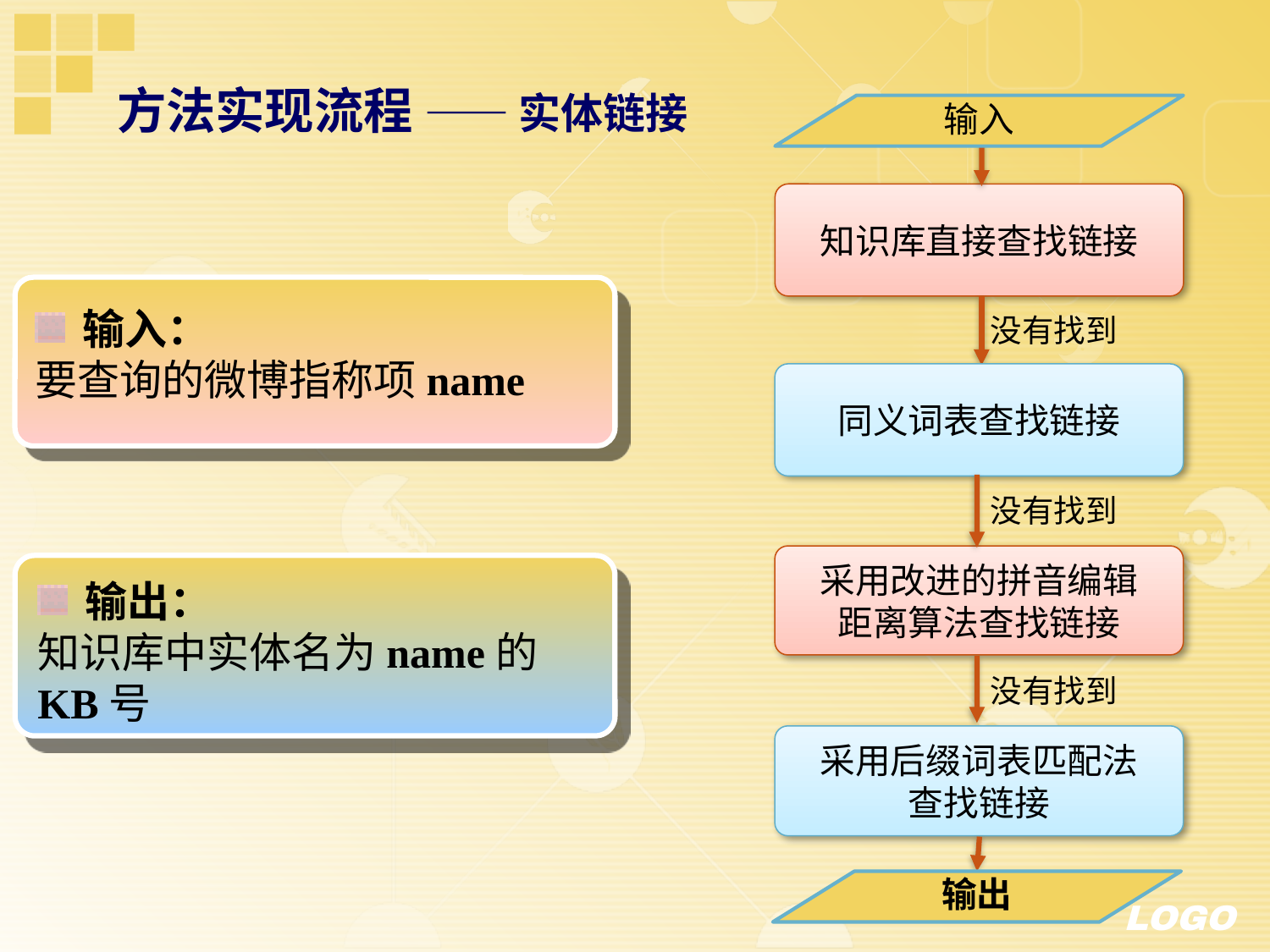

# 方法实现流程 —— 实体链接
输入

知识库直接查找链接

没有找到
同义词表查找链接

没有找到
采用改进的拼音编辑
距离算法查找链接

没有找到
采用后缀词表匹配法
查找链接

输出

输入：
要查询的微博指称项name

输出：
知识库中实体名为name的KB号